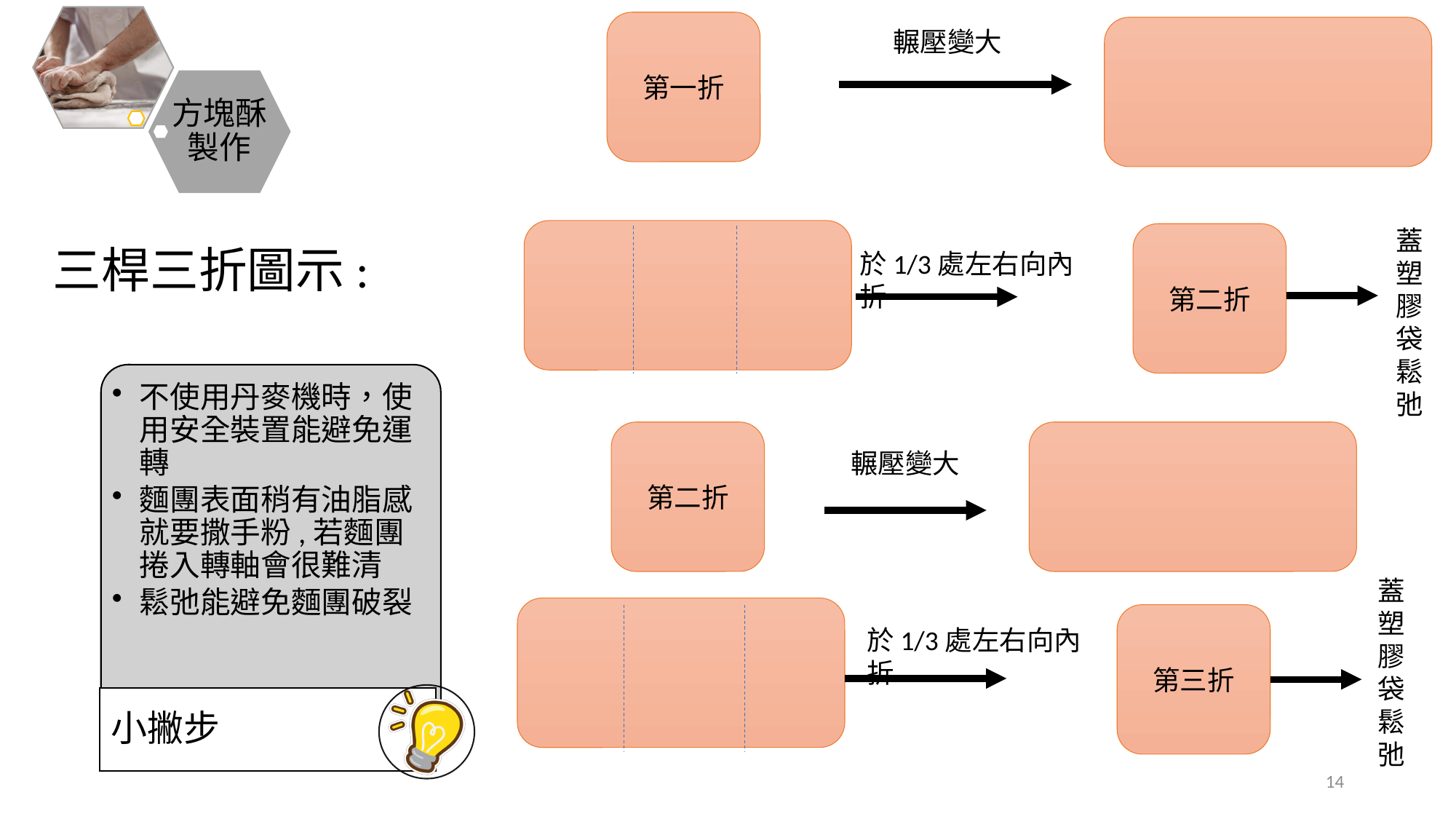

方塊酥製作
第一折

輾壓變大
蓋塑膠袋鬆弛

第二折
三桿三折圖示:
於1/3處左右向內折
不使用丹麥機時，使用安全裝置能避免運轉
麵團表面稍有油脂感就要撒手粉,若麵團捲入轉軸會很難清
鬆弛能避免麵團破裂

小撇步
第二折

輾壓變大
蓋塑膠袋鬆弛

第三折
於1/3處左右向內折
14